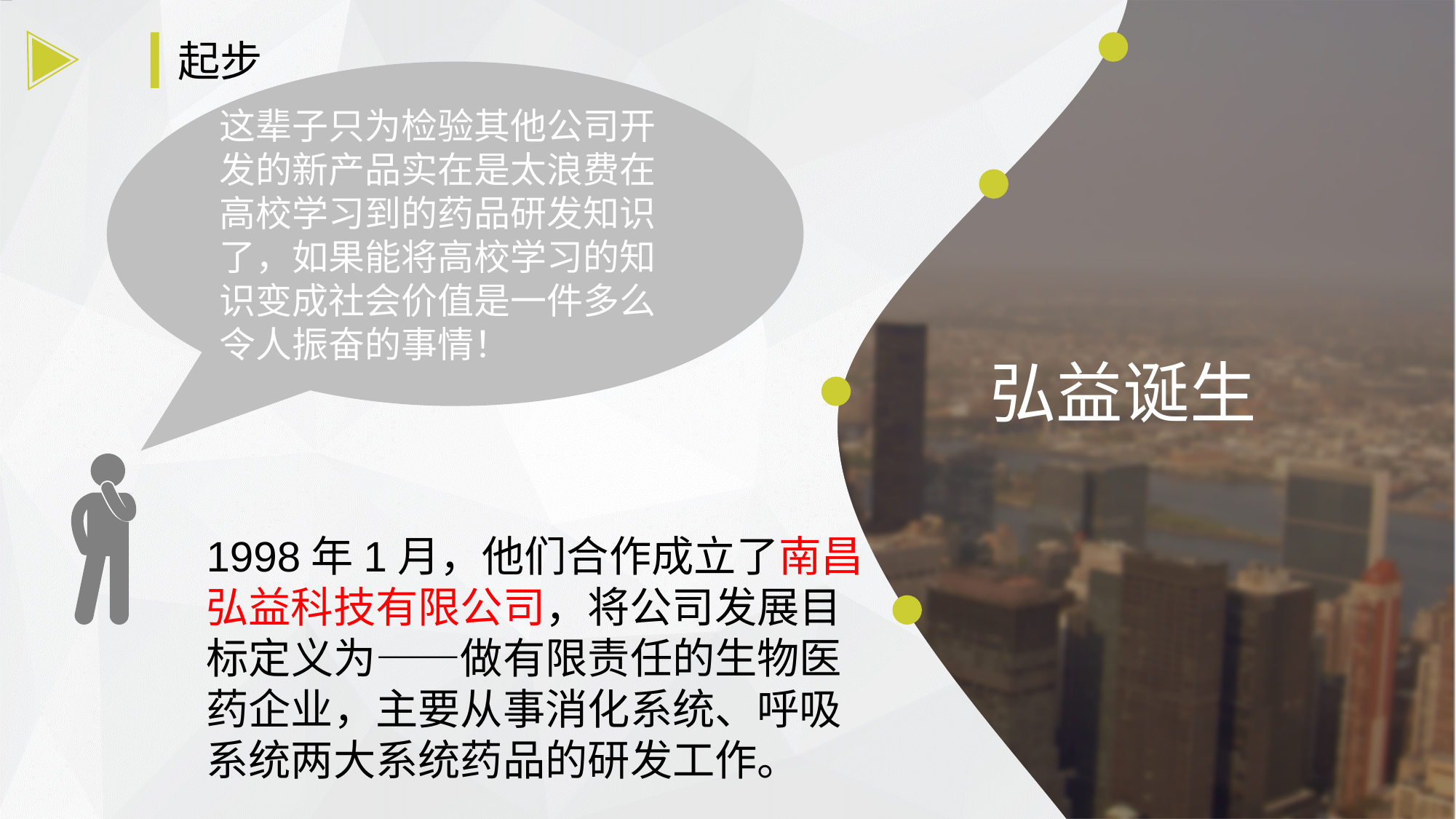

起步

这辈子只为检验其他公司开发的新产品实在是太浪费在高校学习到的药品研发知识了，如果能将高校学习的知识变成社会价值是一件多么令人振奋的事情！

弘益诞生

1998年1月，他们合作成立了南昌弘益科技有限公司，将公司发展目标定义为——做有限责任的生物医药企业，主要从事消化系统、呼吸系统两大系统药品的研发工作。